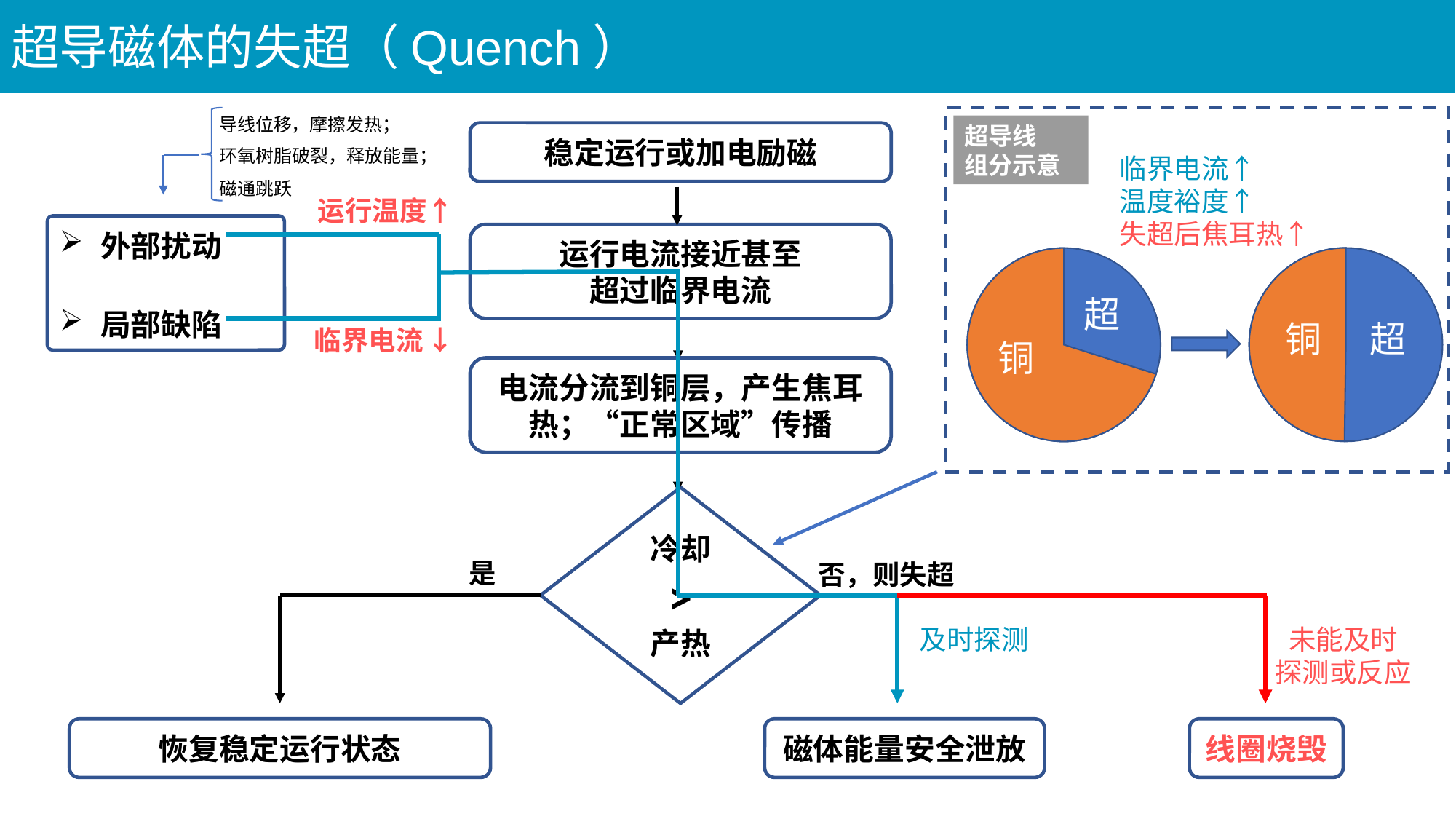

超导磁体的失超（Quench）
4

导线位移，摩擦发热；
超导线
组分示意
稳定运行或加电励磁
环氧树脂破裂，释放能量；
临界电流↑
温度裕度↑
失超后焦耳热↑
磁通跳跃
运行温度↑
外部扰动

局部缺陷
运行电流接近甚至
超过临界电流

超
超
铜
临界电流 ↓
铜

电流分流到铜层，产生焦耳热；“正常区域”传播
冷却
>
产热
是
否，则失超
及时探测
未能及时
探测或反应
线圈烧毁
恢复稳定运行状态
磁体能量安全泄放